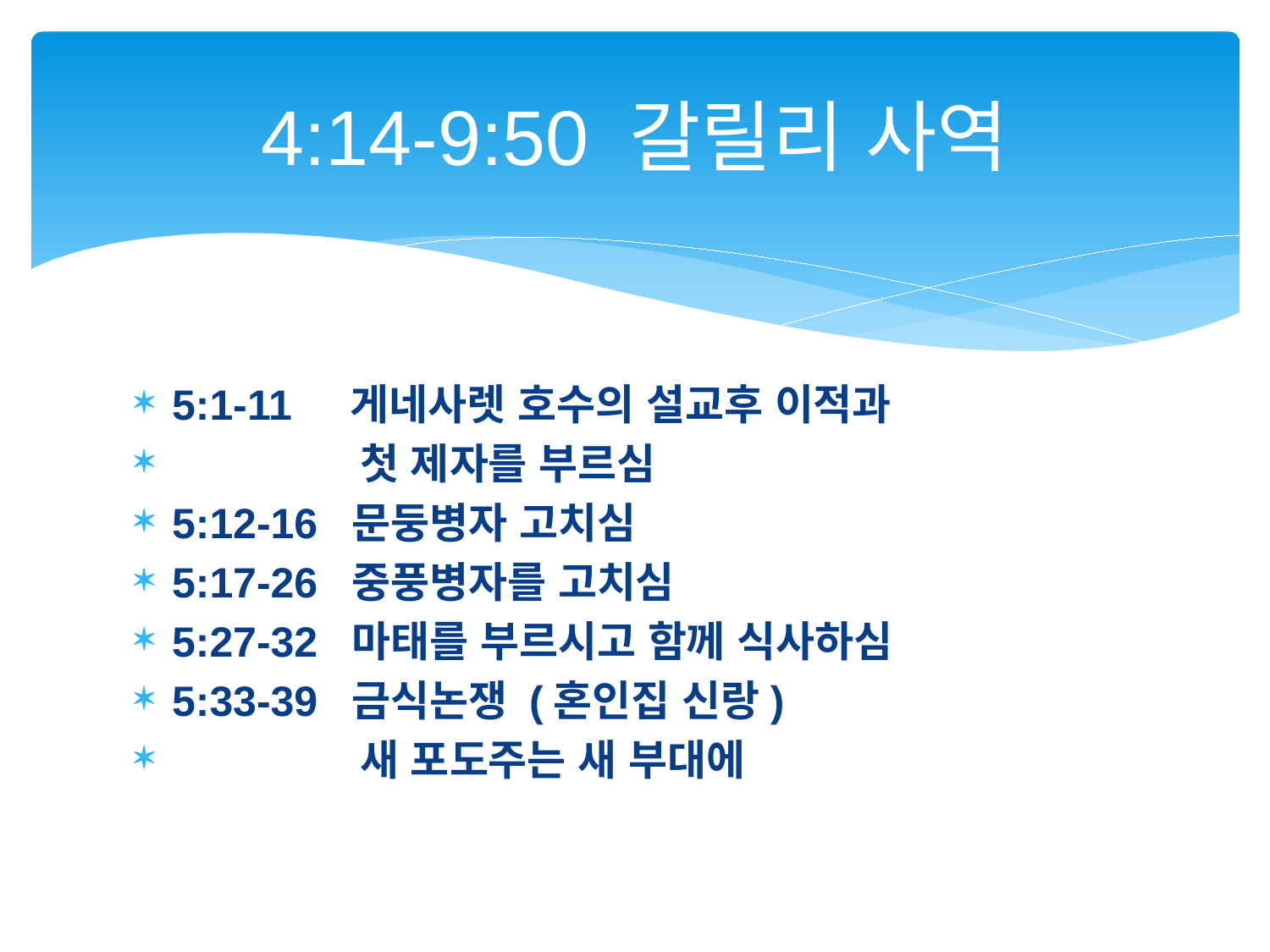

# 4:14-9:50 갈릴리 사역
5:1-11    게네사렛 호수의 설교후 이적과
               첫 제자를 부르심
5:12-16  문둥병자 고치심
5:17-26  중풍병자를 고치심
5:27-32  마태를 부르시고 함께 식사하심
5:33-39  금식논쟁 (혼인집 신랑)
               새 포도주는 새 부대에